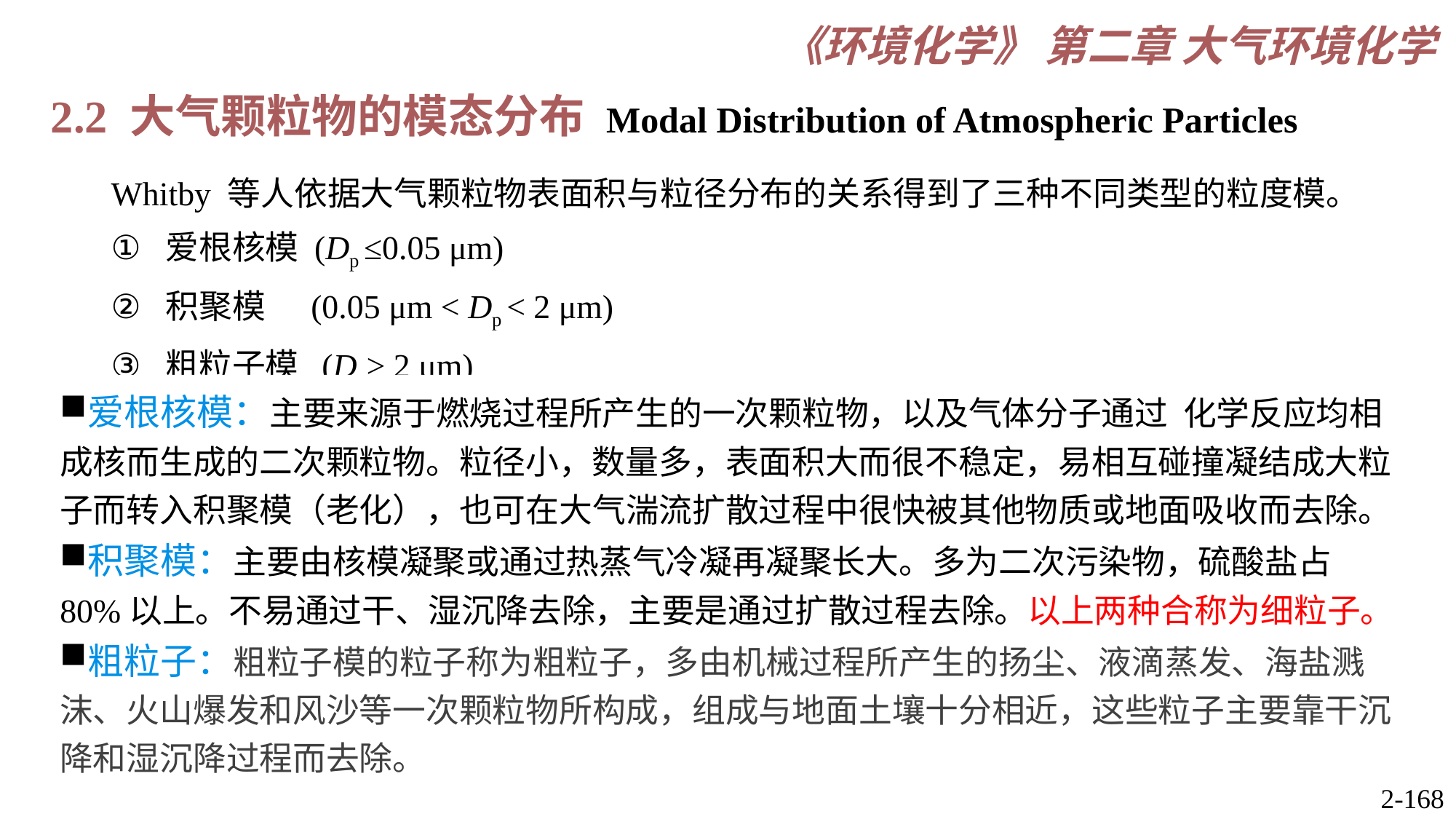

2.2 大气颗粒物的模态分布 Modal Distribution of Atmospheric Particles
Whitby 等人依据大气颗粒物表面积与粒径分布的关系得到了三种不同类型的粒度模。
爱根核模 (Dp ≤0.05 μm)
积聚模     (0.05 μm < Dp < 2 μm)
粗粒子模  (Dp> 2 μm)

爱根核模：主要来源于燃烧过程所产生的一次颗粒物，以及气体分子通过  化学反应均相成核而生成的二次颗粒物。粒径小，数量多，表面积大而很不稳定，易相互碰撞凝结成大粒子而转入积聚模（老化），也可在大气湍流扩散过程中很快被其他物质或地面吸收而去除。
积聚模：主要由核模凝聚或通过热蒸气冷凝再凝聚长大。多为二次污染物，硫酸盐占80%以上。不易通过干、湿沉降去除，主要是通过扩散过程去除。以上两种合称为细粒子。
粗粒子：粗粒子模的粒子称为粗粒子，多由机械过程所产生的扬尘、液滴蒸发、海盐溅沫、火山爆发和风沙等一次颗粒物所构成，组成与地面土壤十分相近，这些粒子主要靠干沉降和湿沉降过程而去除。

2-168